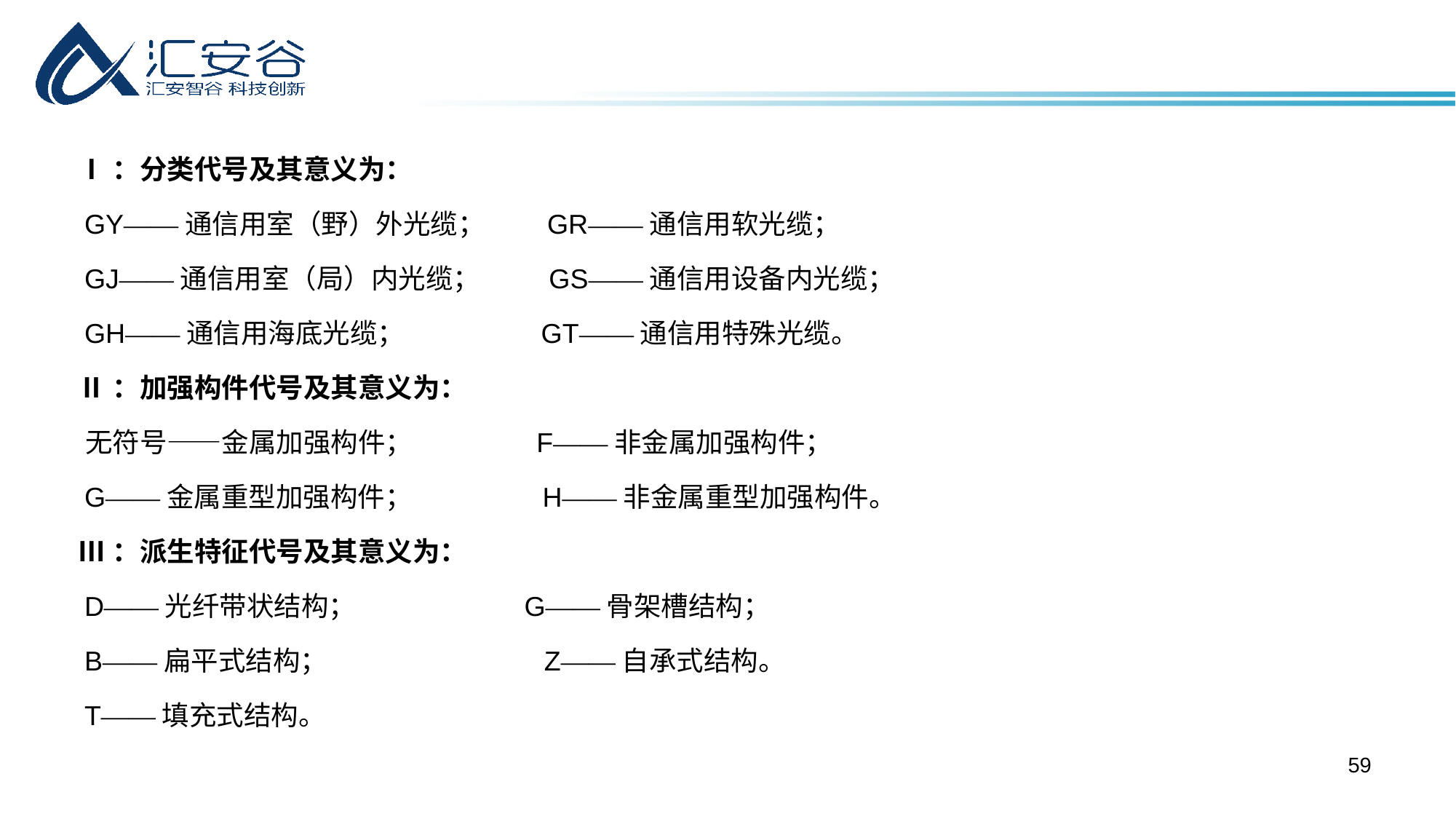

Ⅰ：分类代号及其意义为：
    GY——通信用室（野）外光缆；         GR——通信用软光缆；
    GJ——通信用室（局）内光缆；          GS——通信用设备内光缆；
    GH——通信用海底光缆；                     GT——通信用特殊光缆。
    Ⅱ：加强构件代号及其意义为：
    无符号——金属加强构件；                   F——非金属加强构件；
    G——金属重型加强构件；                    H——非金属重型加强构件。
    Ⅲ：派生特征代号及其意义为：
    D——光纤带状结构；        	             G——骨架槽结构；
    B——扁平式结构；                                  Z——自承式结构。
    T——填充式结构。
59